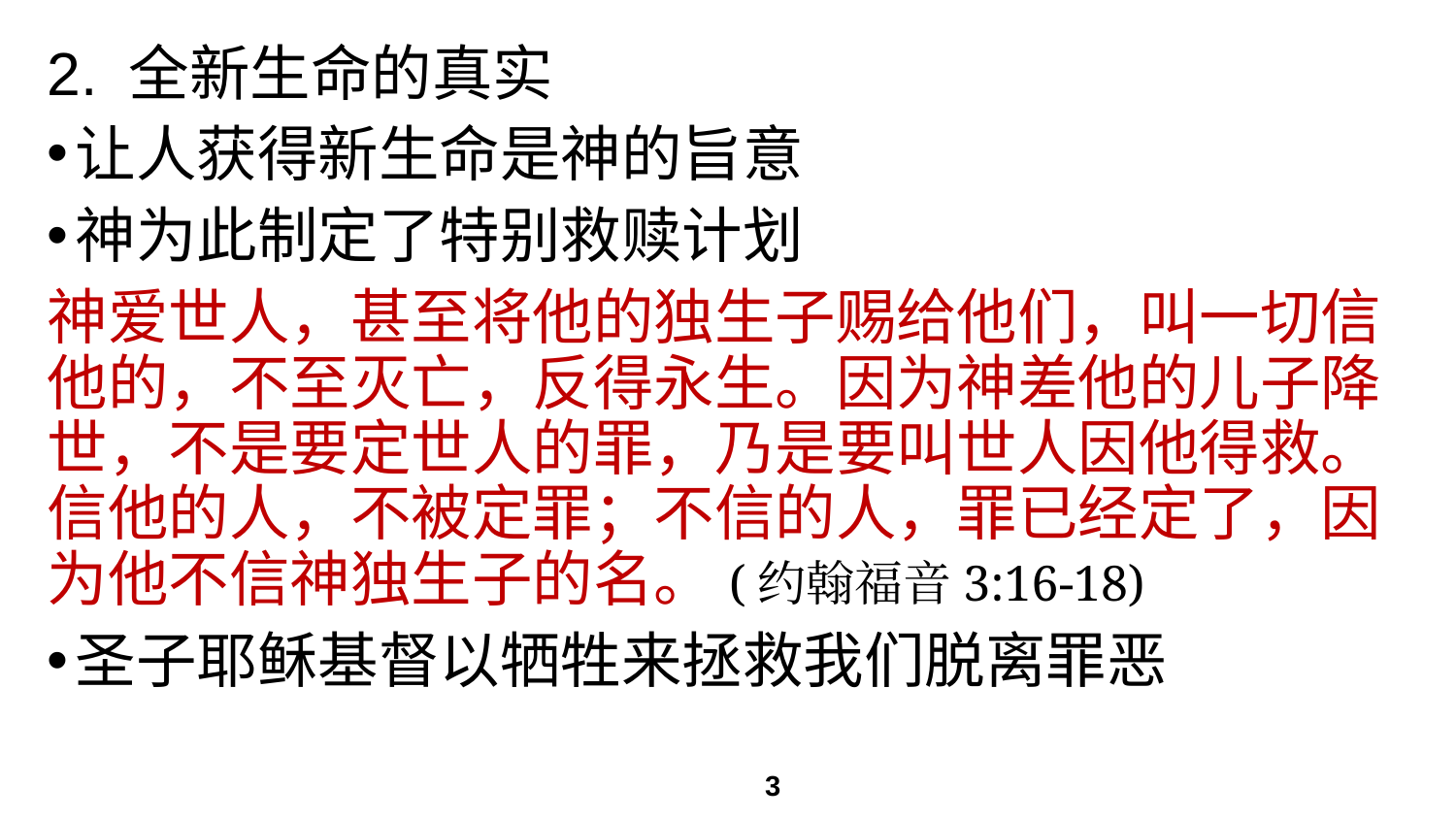

# 2. 全新生命的真实
让人获得新生命是神的旨意
神为此制定了特别救赎计划
神爱世人，甚至将他的独生子赐给他们，叫一切信他的，不至灭亡，反得永生。因为神差他的儿子降世，不是要定世人的罪，乃是要叫世人因他得救。信他的人，不被定罪；不信的人，罪已经定了，因为他不信神独生子的名。(约翰福音3:16-18)
圣子耶稣基督以牺牲来拯救我们脱离罪恶

3